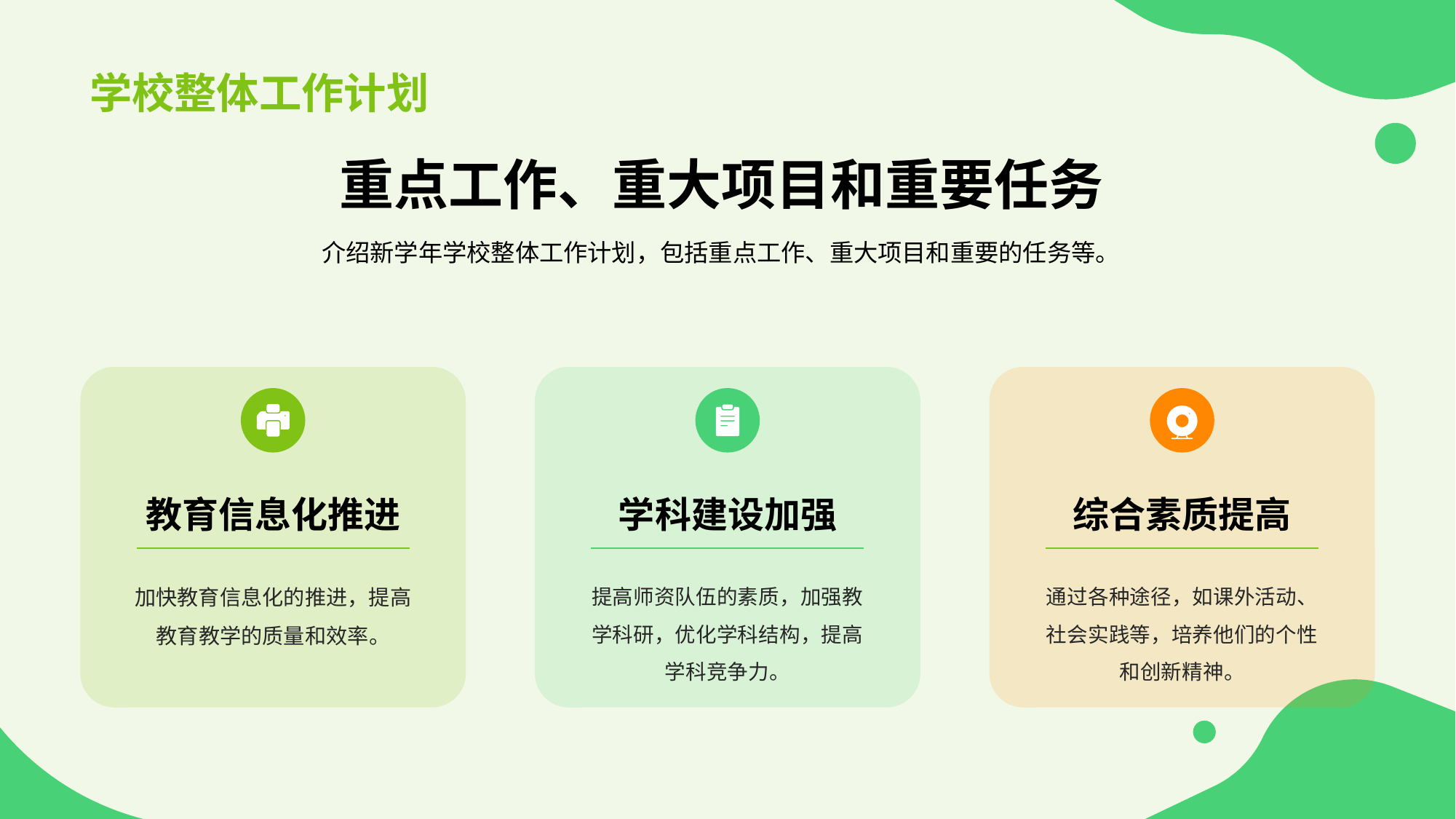

# 学校整体工作计划
重点工作、重大项目和重要任务
介绍新学年学校整体工作计划，包括重点工作、重大项目和重要的任务等。

教育信息化推进
加快教育信息化的推进，提高教育教学的质量和效率。

学科建设加强
提高师资队伍的素质，加强教学科研，优化学科结构，提高学科竞争力。

综合素质提高
通过各种途径，如课外活动、社会实践等，培养他们的个性和创新精神。